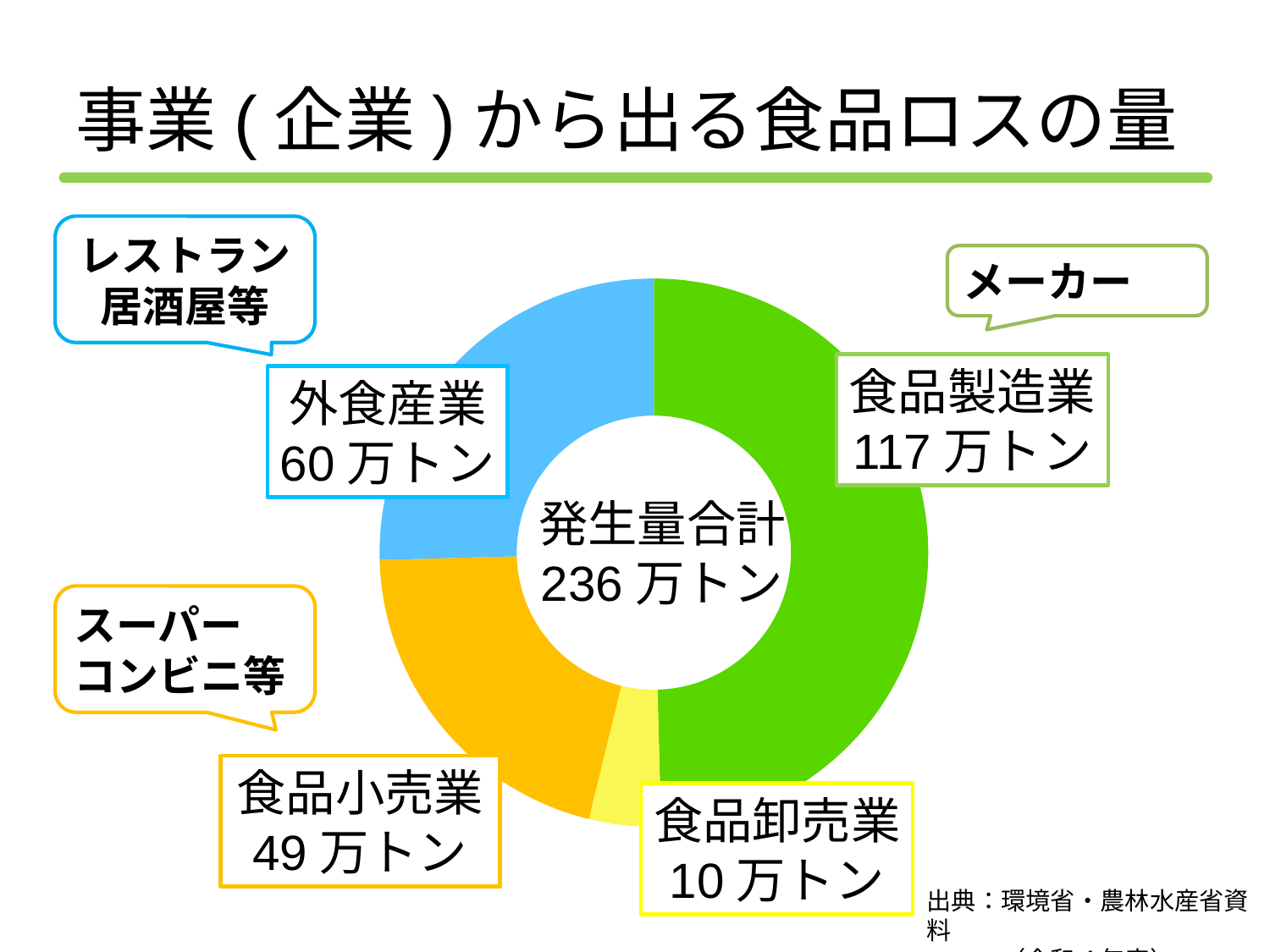

# 事業(企業)から出る食品ロスの量

レストラン
居酒屋等
メーカー

### Chart

| Category | 売上高 |
|---|---|
| 第 1 四半期 | 117.0 |
| 第 2 四半期 | 10.0 |
| 第 3 四半期 | 49.0 |
| 第 4 四半期 | 60.0 |
食品製造業
117万トン
外食産業
60万トン
発生量合計
236万トン
スーパー
コンビニ等
食品小売業
49万トン
食品卸売業
10万トン
出典：環境省・農林水産省資料
　　　（令和４年度）